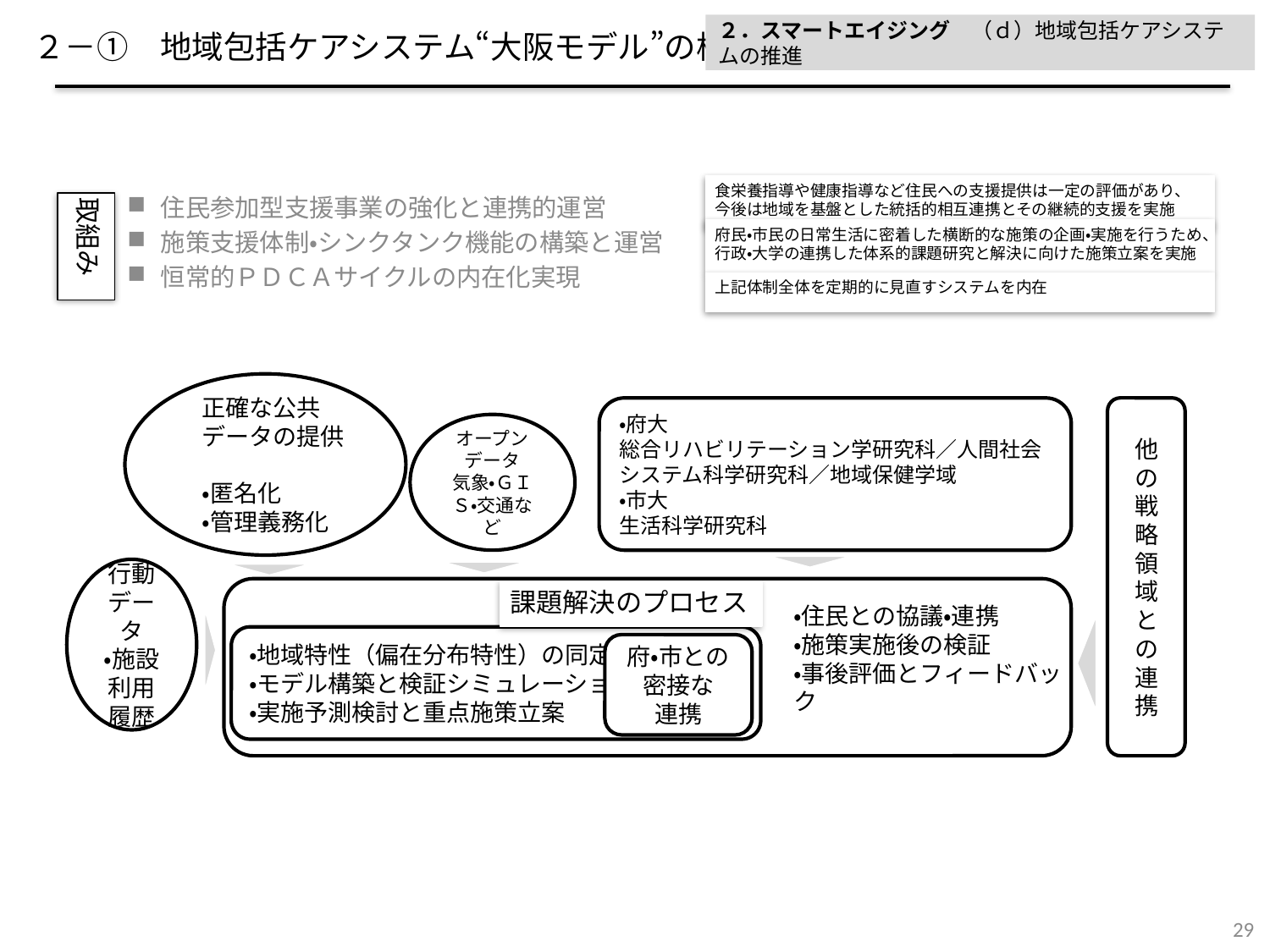

２．スマートエイジング　（ｄ）地域包括ケアシステムの推進
２－①　地域包括ケアシステム“大阪モデル”の構築
食栄養指導や健康指導など住民への支援提供は一定の評価があり、
今後は地域を基盤とした統括的相互連携とその継続的支援を実施
住民参加型支援事業の強化と連携的運営
施策支援体制・シンクタンク機能の構築と運営
恒常的ＰＤＣＡサイクルの内在化実現
取組み
府民・市民の日常生活に密着した横断的な施策の企画・実施を行うため、行政・大学の連携した体系的課題研究と解決に向けた施策立案を実施
上記体制全体を定期的に見直すシステムを内在
　正確な公共
　データの提供
　・匿名化
　・管理義務化
・府大
総合リハビリテーション学研究科／人間社会システム科学研究科／地域保健学域
・市大
生活科学研究科
他の戦略領域
と
の連携
オープンデータ
気象・ＧＩＳ・交通など

行動データ
・施設利用履歴

課題解決のプロセス
・住民との協議・連携
・施策実施後の検証
・事後評価とフィードバック
・地域特性（偏在分布特性）の同定
・モデル構築と検証シミュレーション
・実施予測検討と重点施策立案
府・市との密接な
連携

29